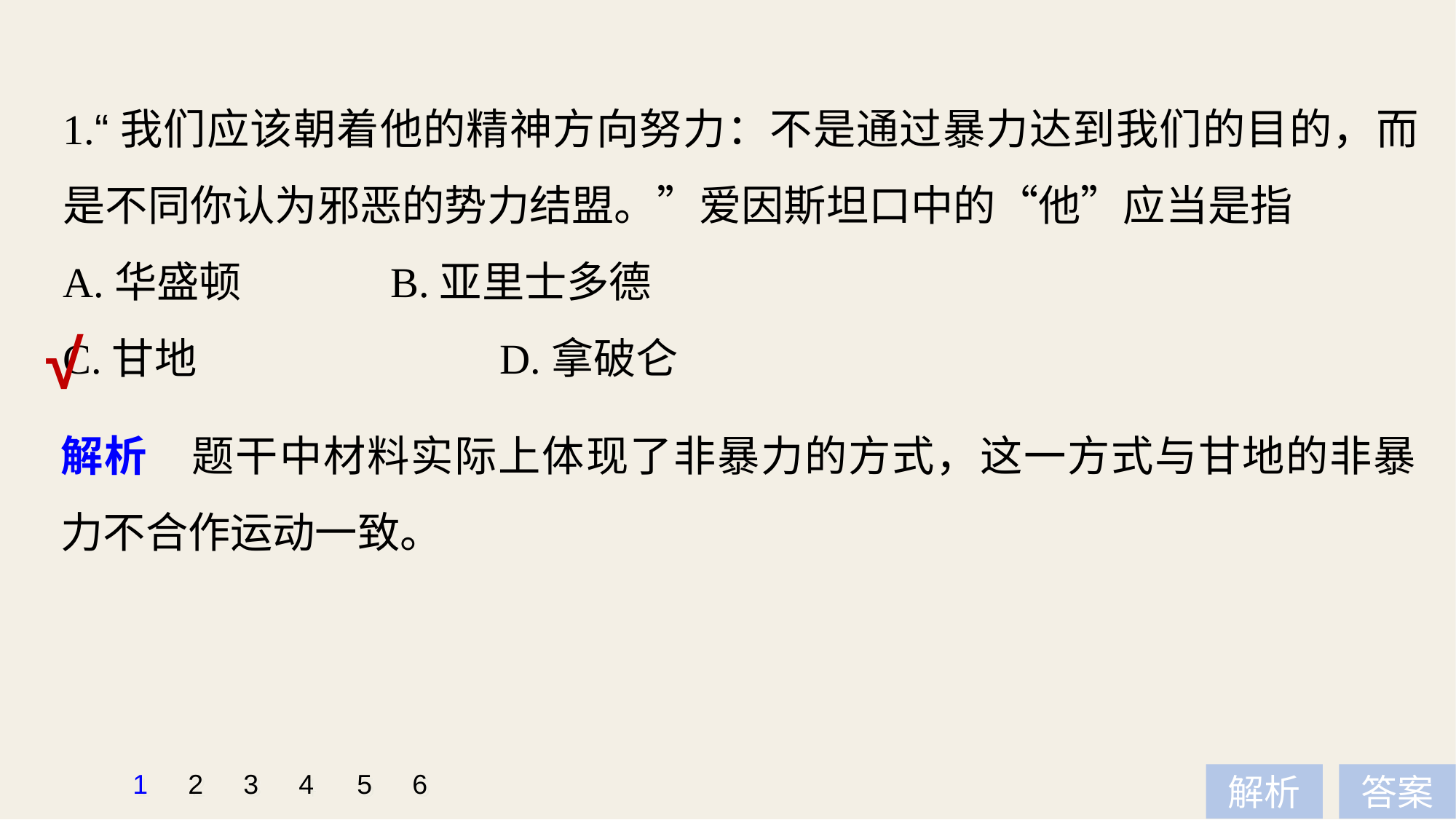

1.“我们应该朝着他的精神方向努力：不是通过暴力达到我们的目的，而是不同你认为邪恶的势力结盟。”爱因斯坦口中的“他”应当是指
A.华盛顿  		B.亚里士多德
C.甘地  			D.拿破仑
√
解析　题干中材料实际上体现了非暴力的方式，这一方式与甘地的非暴力不合作运动一致。
1
2
3
4
5
6
解析
答案